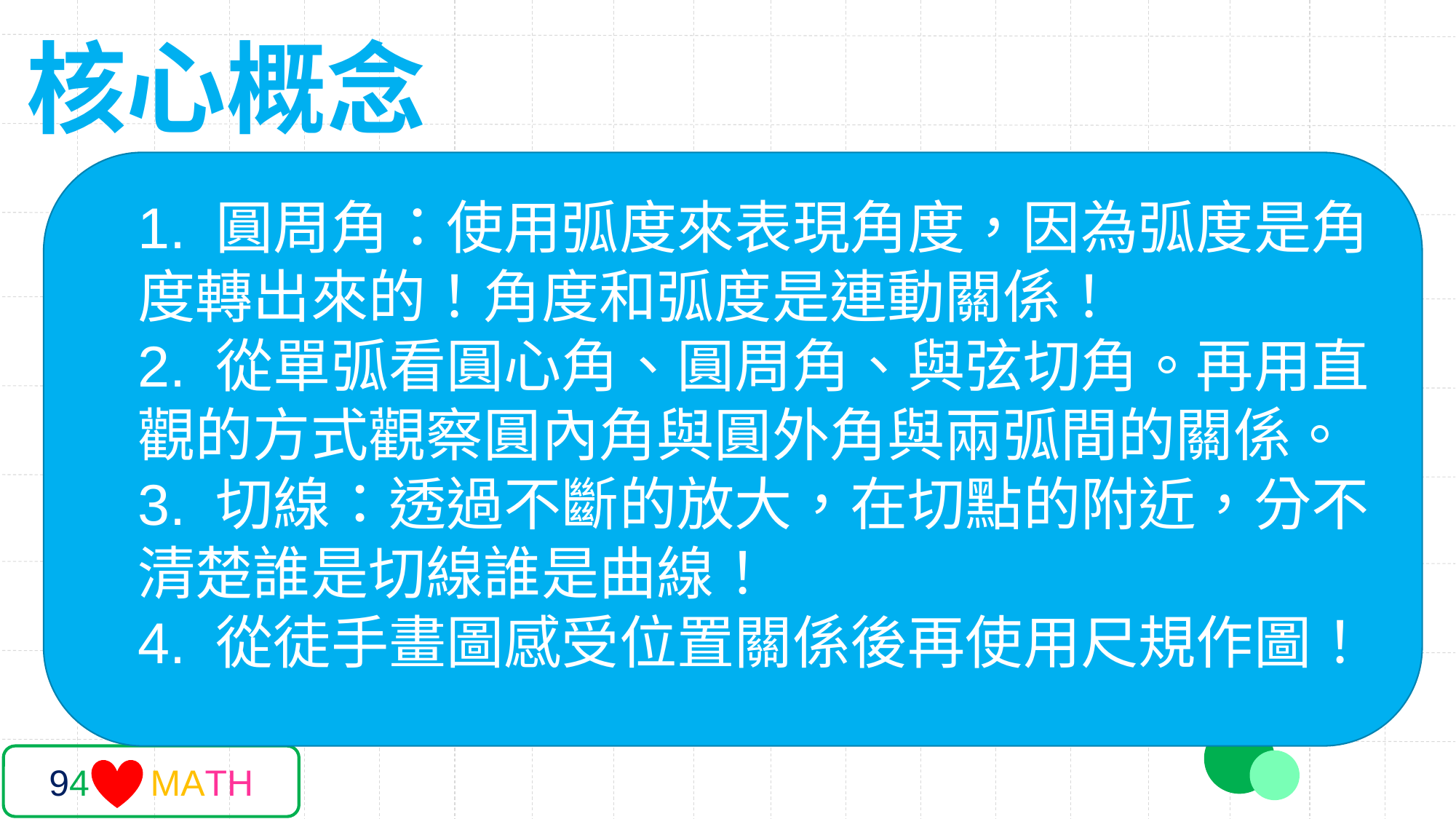

核心概念
1. 圓周角：使用弧度來表現角度，因為弧度是角度轉出來的！角度和弧度是連動關係！
2. 從單弧看圓心角、圓周角、與弦切角。再用直觀的方式觀察圓內角與圓外角與兩弧間的關係。
3. 切線：透過不斷的放大，在切點的附近，分不清楚誰是切線誰是曲線！
4. 從徒手畫圖感受位置關係後再使用尺規作圖！

94      MATH